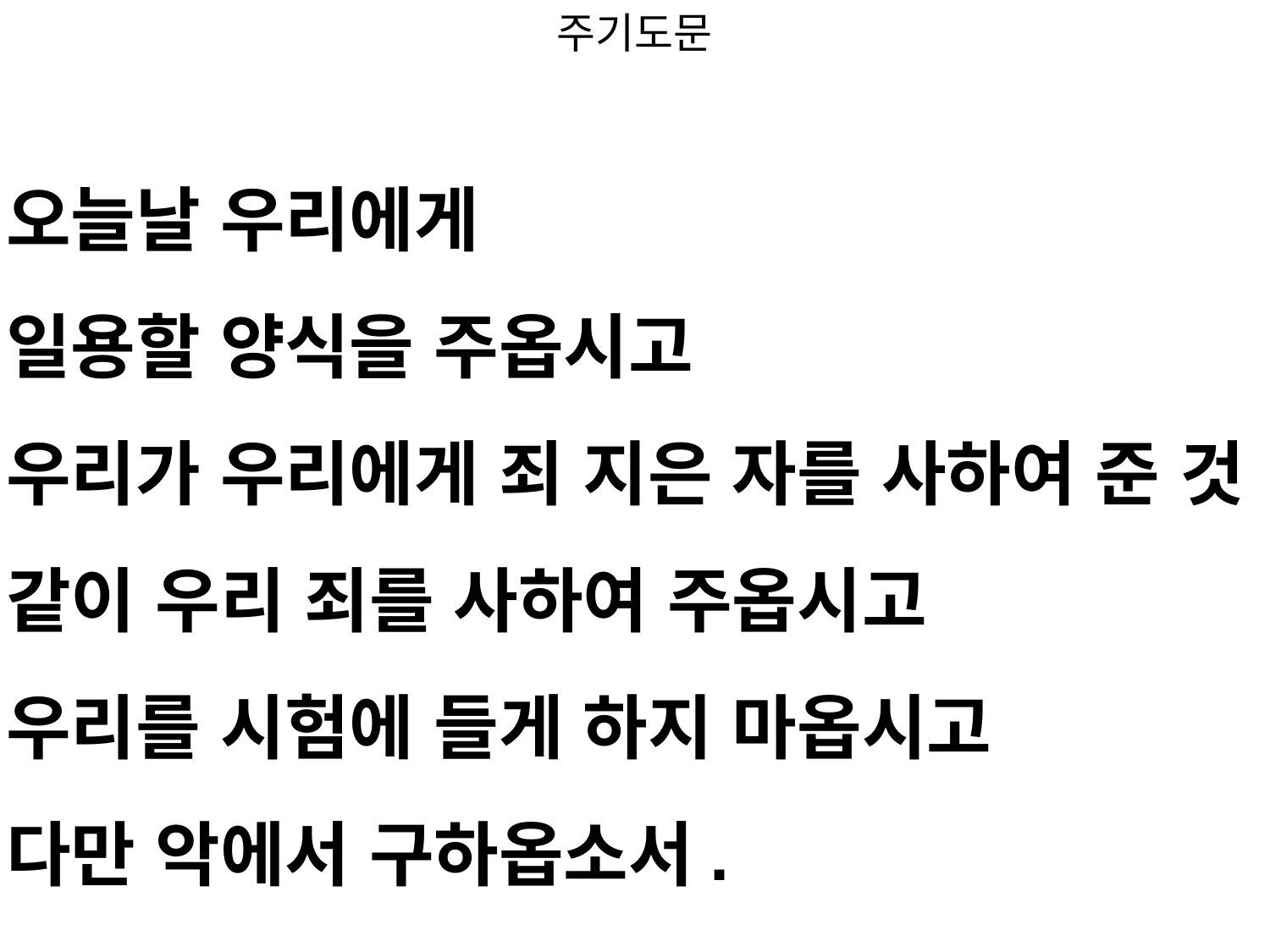

주기도문
#
오늘날 우리에게
일용할 양식을 주옵시고
우리가 우리에게 죄 지은 자를 사하여 준 것 같이 우리 죄를 사하여 주옵시고
우리를 시험에 들게 하지 마옵시고
다만 악에서 구하옵소서.